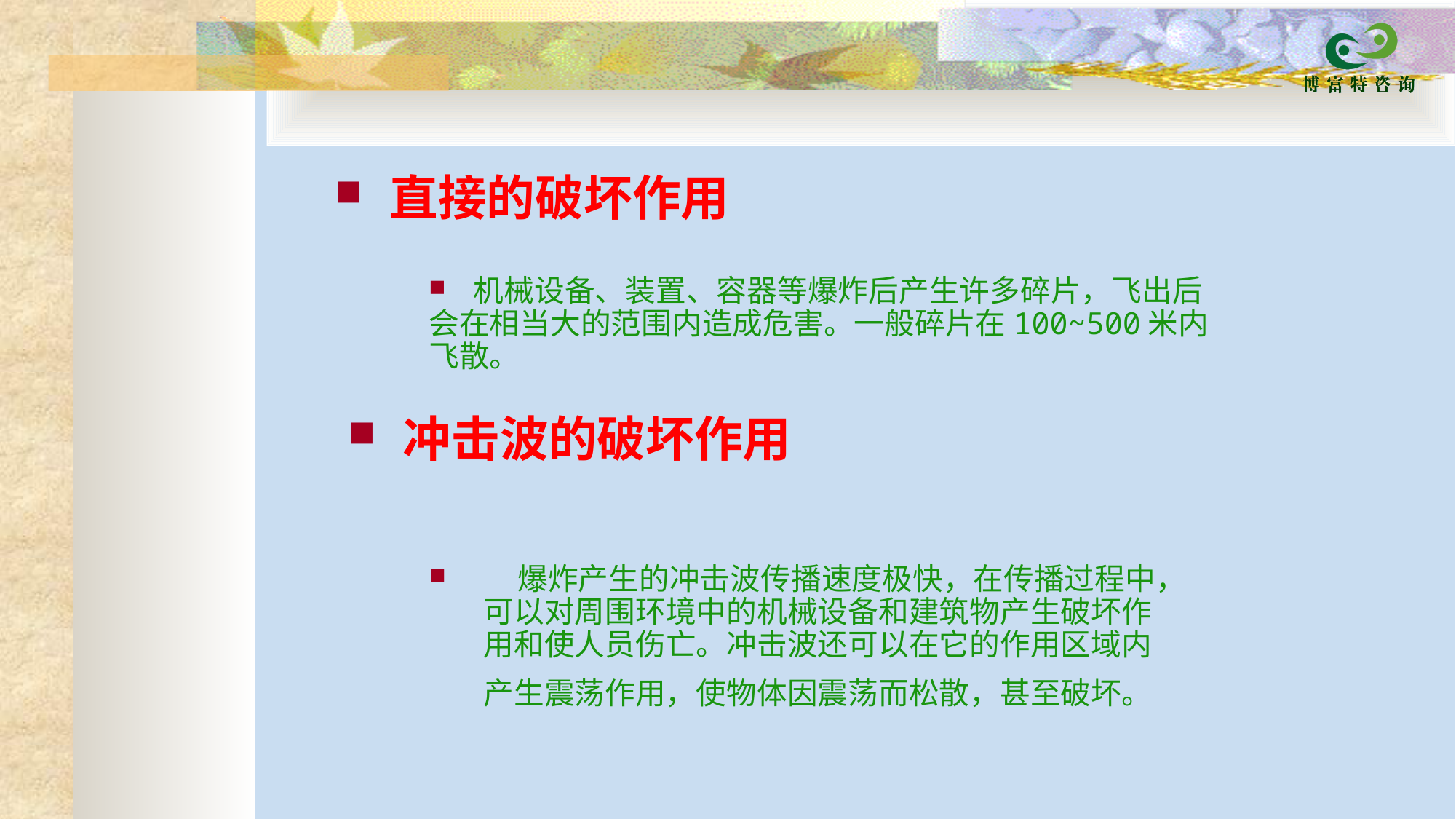

直接的破坏作用

   机械设备、装置、容器等爆炸后产生许多碎片，飞出后会在相当大的范围内造成危害。一般碎片在100~500米内飞散。
冲击波的破坏作用

    爆炸产生的冲击波传播速度极快，在传播过程中，可以对周围环境中的机械设备和建筑物产生破坏作用和使人员伤亡。冲击波还可以在它的作用区域内产生震荡作用，使物体因震荡而松散，甚至破坏。